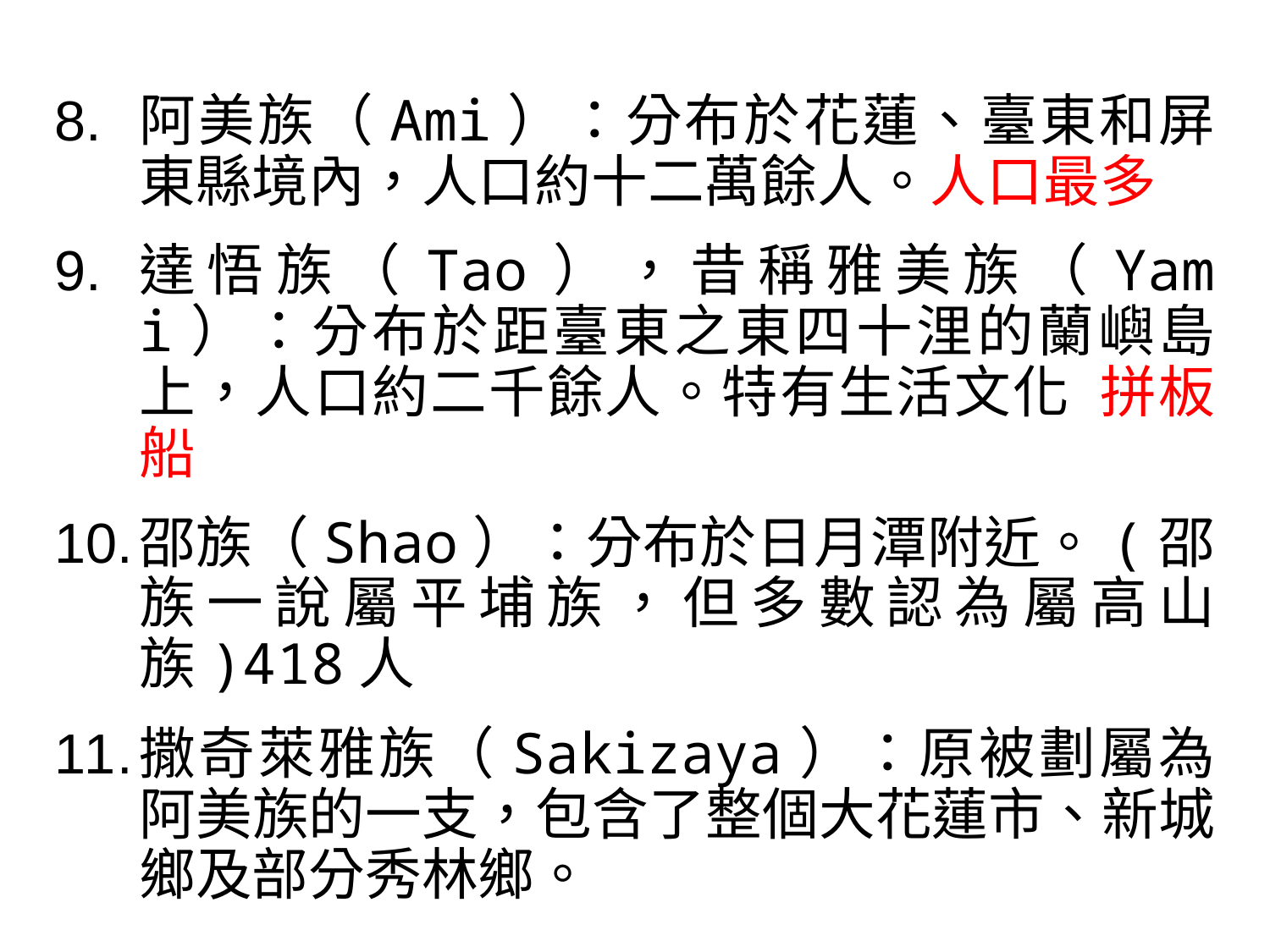

阿美族（Ami）：分布於花蓮、臺東和屏東縣境內，人口約十二萬餘人。人口最多
達悟族（Tao），昔稱雅美族（Yami）：分布於距臺東之東四十浬的蘭嶼島上，人口約二千餘人。特有生活文化  拼板船
邵族（Shao）：分布於日月潭附近。(邵族一說屬平埔族，但多數認為屬高山族)418人
撒奇萊雅族（Sakizaya）：原被劃屬為阿美族的一支，包含了整個大花蓮市、新城鄉及部分秀林鄉。